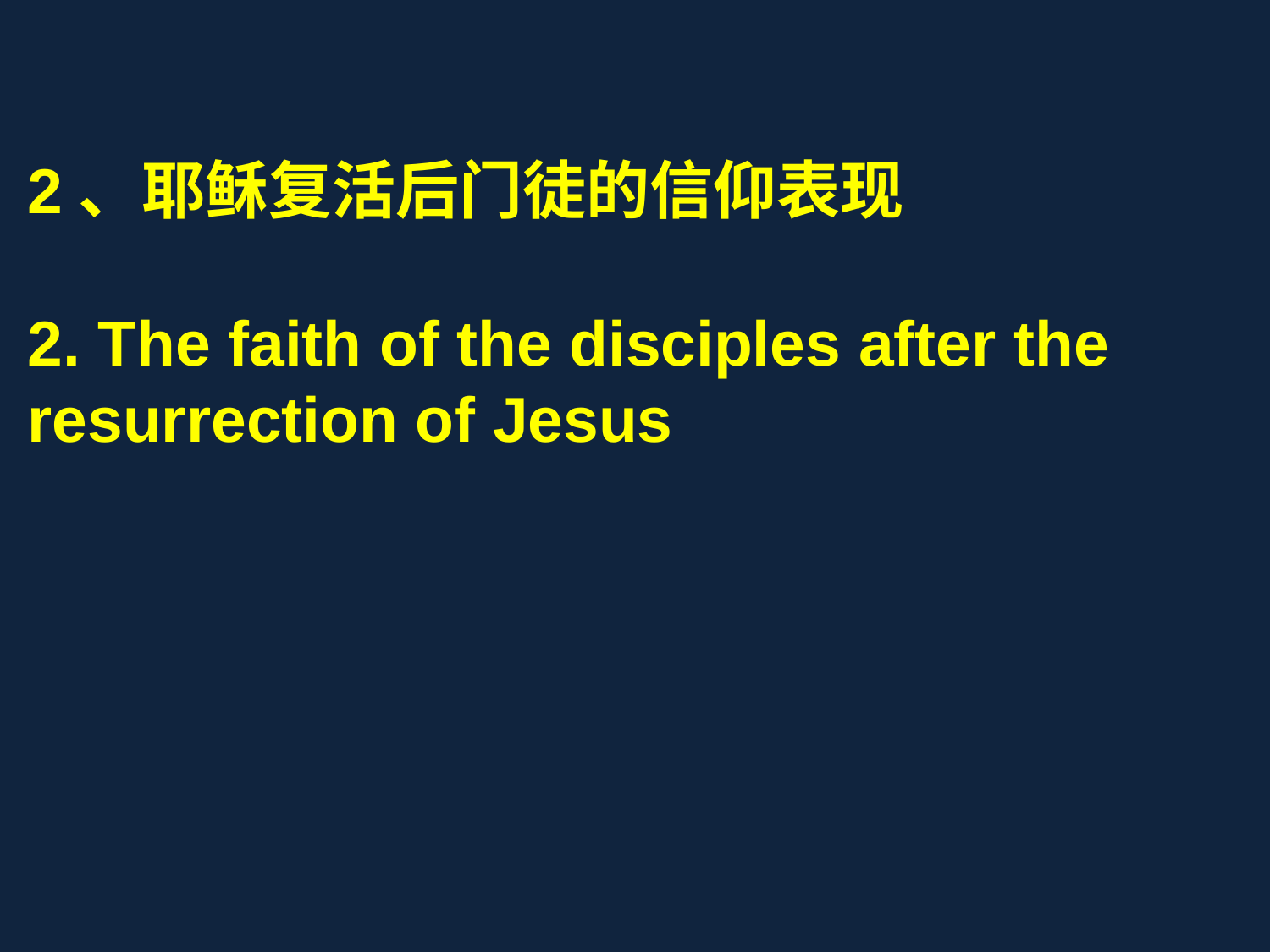

2、耶稣复活后门徒的信仰表现
2. The faith of the disciples after the resurrection of Jesus